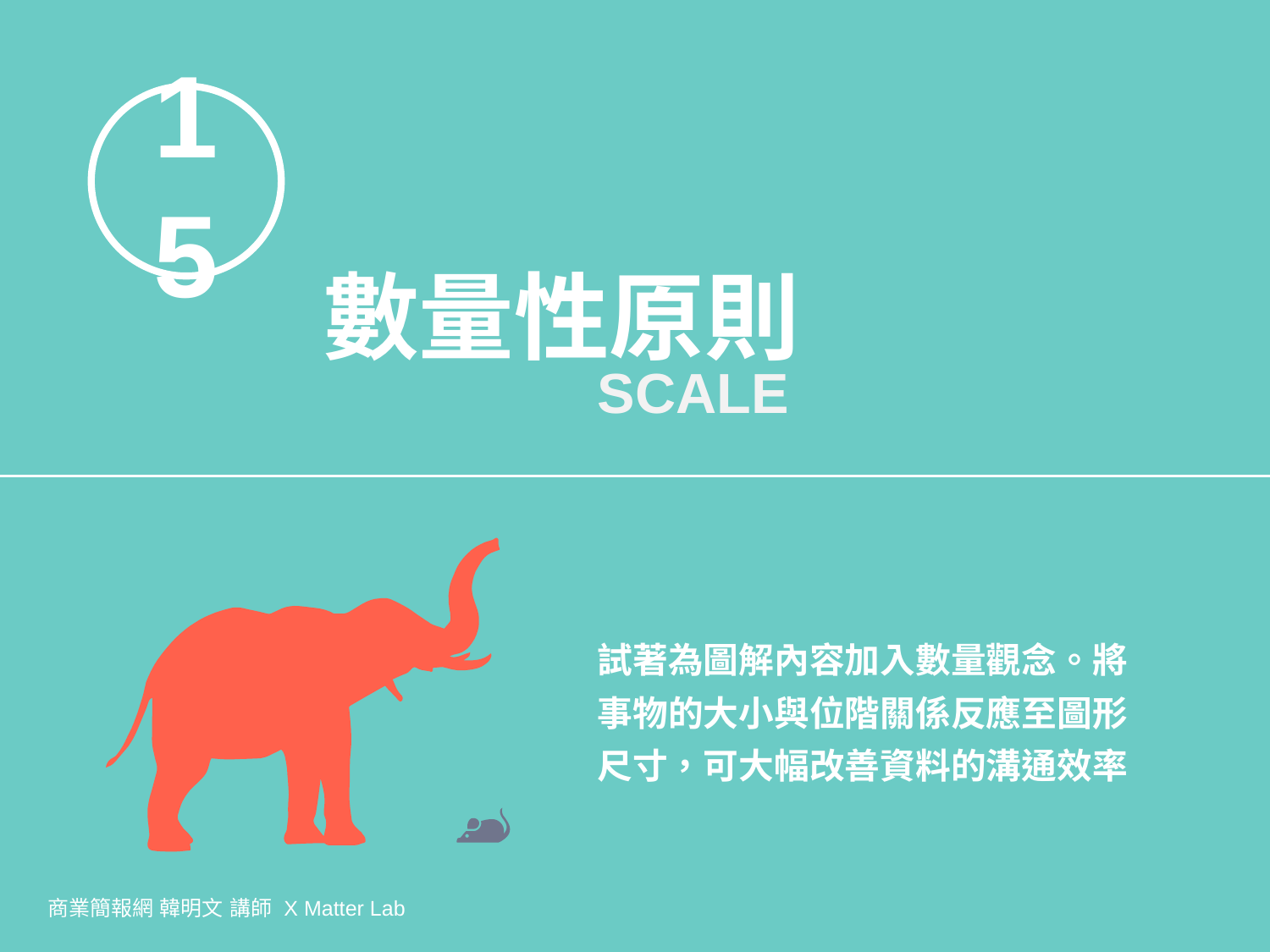

15
數量性原則
SCALE

試著為圖解內容加入數量觀念。將事物的大小與位階關係反應至圖形尺寸，可大幅改善資料的溝通效率

商業簡報網 韓明文 講師 X Matter Lab